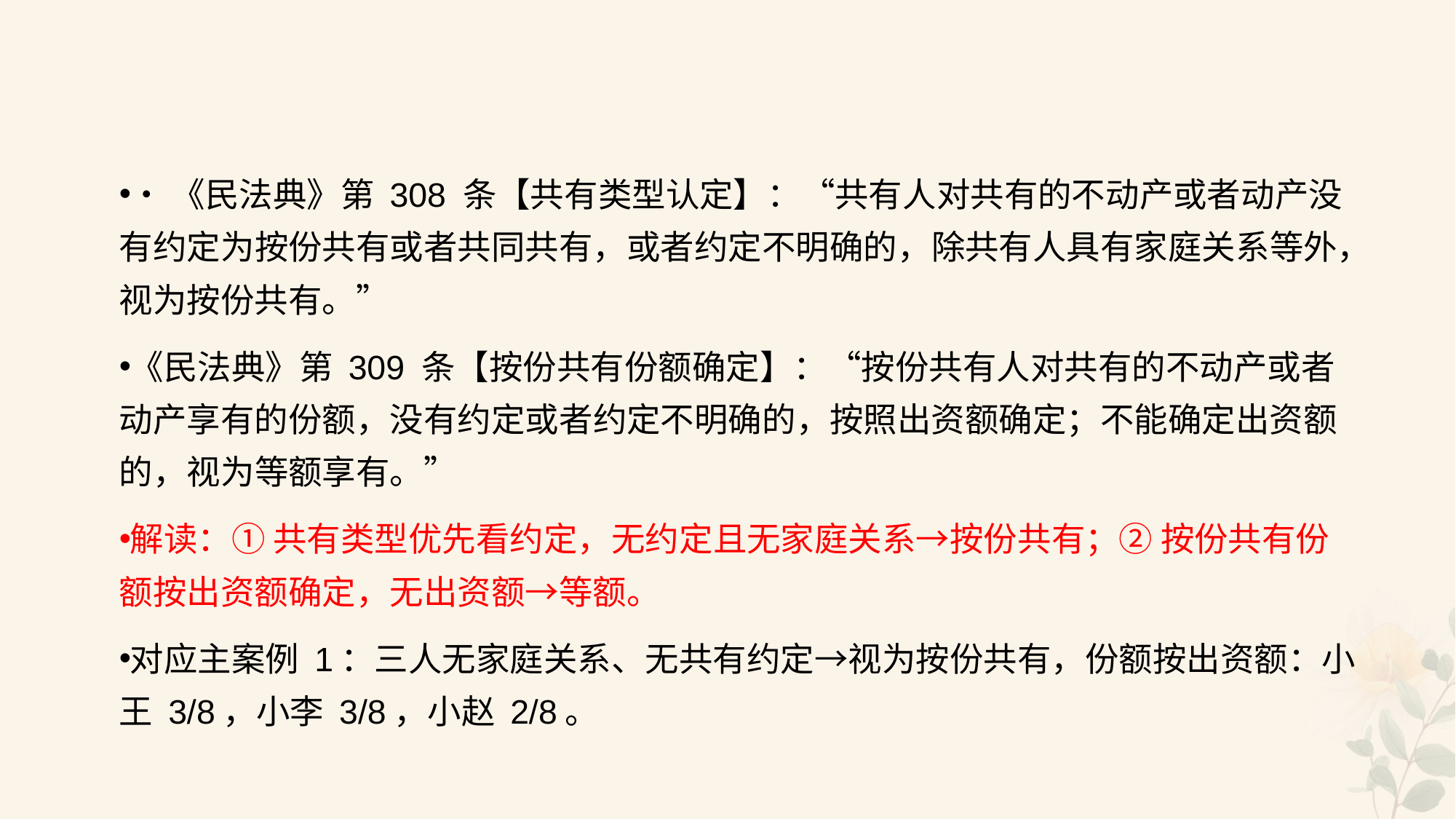

#
•《民法典》第 308 条【共有类型认定】：“共有人对共有的不动产或者动产没有约定为按份共有或者共同共有，或者约定不明确的，除共有人具有家庭关系等外，视为按份共有。”
《民法典》第 309 条【按份共有份额确定】：“按份共有人对共有的不动产或者动产享有的份额，没有约定或者约定不明确的，按照出资额确定；不能确定出资额的，视为等额享有。”
解读：① 共有类型优先看约定，无约定且无家庭关系→按份共有；② 按份共有份额按出资额确定，无出资额→等额。
对应主案例 1：三人无家庭关系、无共有约定→视为按份共有，份额按出资额：小王 3/8，小李 3/8，小赵 2/8。